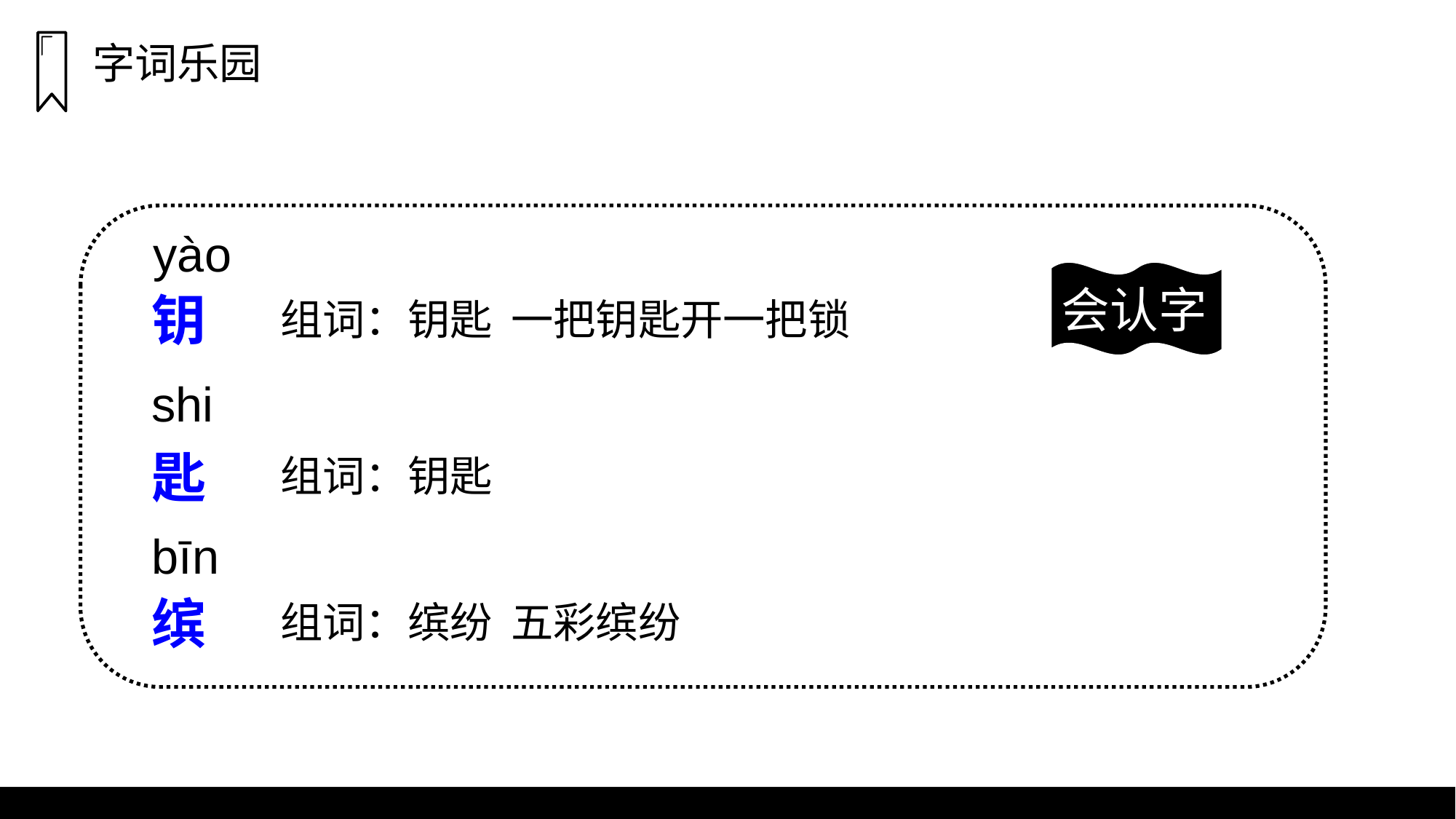

字词乐园

yào
会认字
钥
组词：钥匙  一把钥匙开一把锁
shi
匙
组词：钥匙
bīn
缤
组词：缤纷  五彩缤纷